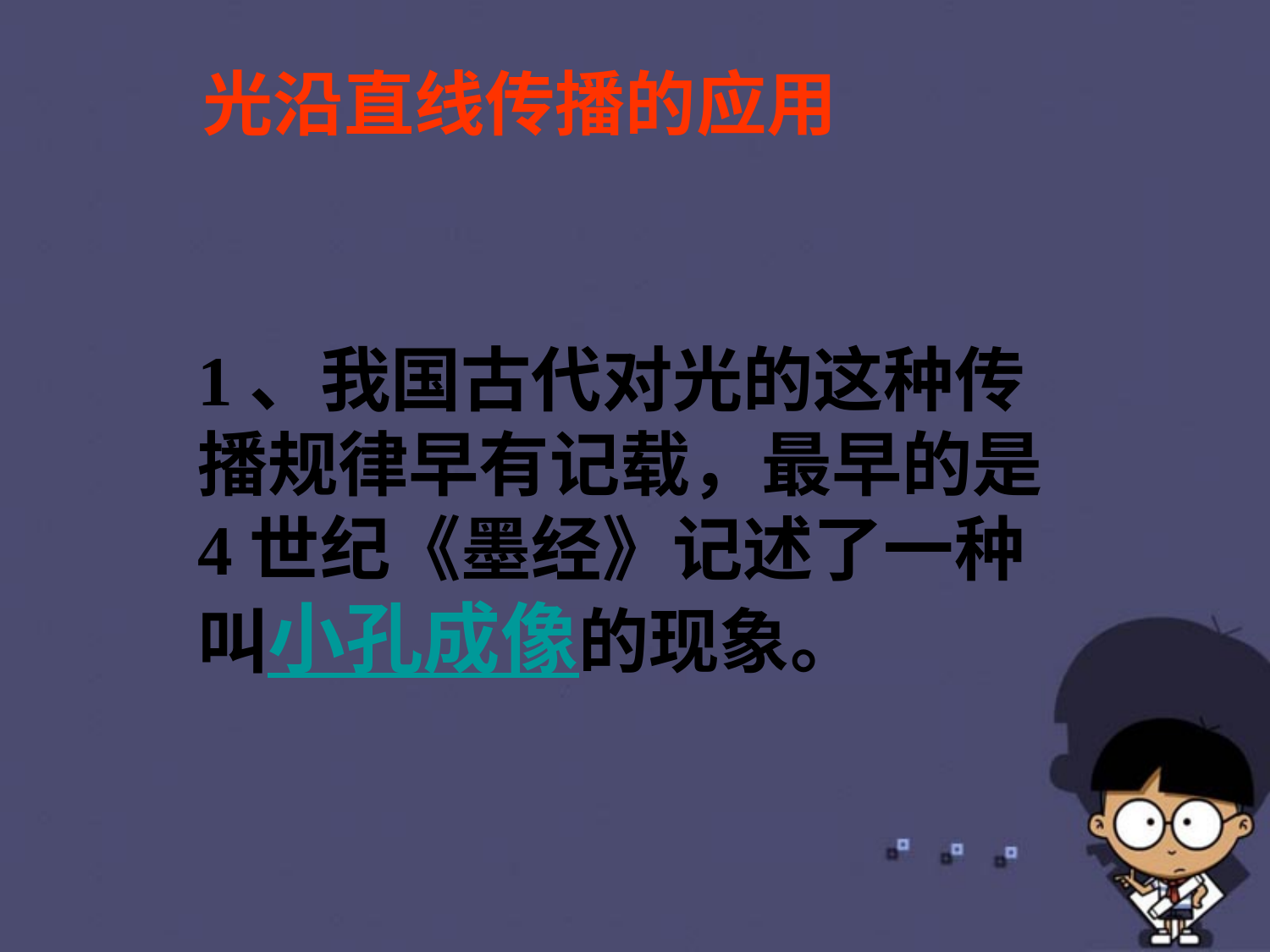

光沿直线传播的应用
1、我国古代对光的这种传播规律早有记载，最早的是4世纪《墨经》记述了一种叫小孔成像的现象。